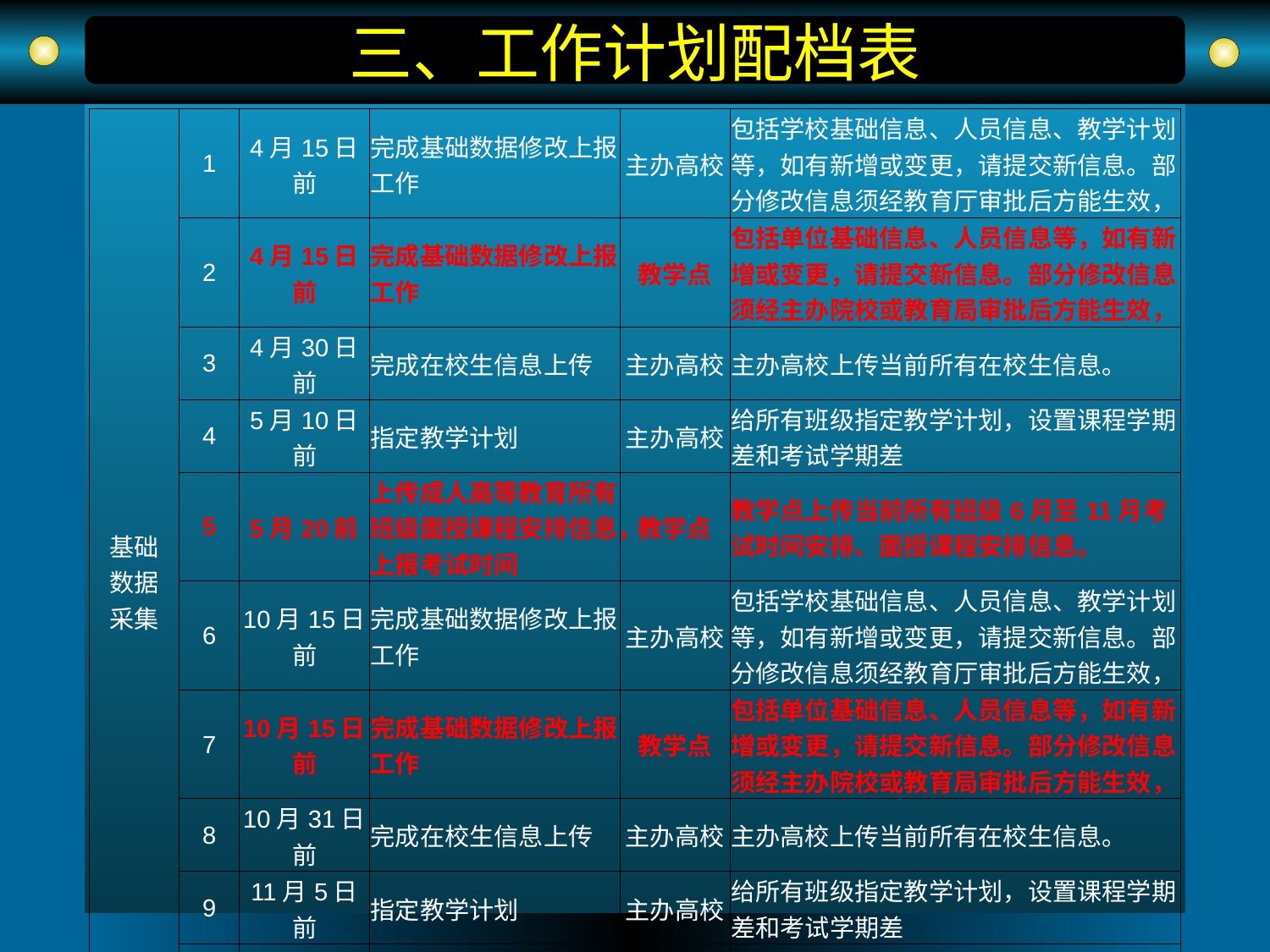

# 三、工作计划配档表
| 基础 数据 采集 | 1 | 4月15日前 | 完成基础数据修改上报工作 | 主办高校 | 包括学校基础信息、人员信息、教学计划等，如有新增或变更，请提交新信息。部分修改信息须经教育厅审批后方能生效， |
| --- | --- | --- | --- | --- | --- |
|  | 2 | 4月15日前 | 完成基础数据修改上报工作 | 教学点 | 包括单位基础信息、人员信息等，如有新增或变更，请提交新信息。部分修改信息须经主办院校或教育局审批后方能生效， |
|  | 3 | 4月30日前 | 完成在校生信息上传 | 主办高校 | 主办高校上传当前所有在校生信息。 |
|  | 4 | 5月10日前 | 指定教学计划 | 主办高校 | 给所有班级指定教学计划，设置课程学期差和考试学期差 |
|  | 5 | 5月20前 | 上传成人高等教育所有班级面授课程安排信息，上报考试时间 | 教学点 | 教学点上传当前所有班级6月至11月考试时间安排、面授课程安排信息。 |
|  | 6 | 10月15日前 | 完成基础数据修改上报工作 | 主办高校 | 包括学校基础信息、人员信息、教学计划等，如有新增或变更，请提交新信息。部分修改信息须经教育厅审批后方能生效， |
|  | 7 | 10月15日前 | 完成基础数据修改上报工作 | 教学点 | 包括单位基础信息、人员信息等，如有新增或变更，请提交新信息。部分修改信息须经主办院校或教育局审批后方能生效， |
|  | 8 | 10月31日前 | 完成在校生信息上传 | 主办高校 | 主办高校上传当前所有在校生信息。 |
|  | 9 | 11月5日前 | 指定教学计划 | 主办高校 | 给所有班级指定教学计划，设置课程学期差和考试学期差 |
|  | 10 | 11月10日前 | 上传成人高等教育所有班级面授课程安排信息，上报考试时间 | 教学点 | 教学点上传当前所有班级12月至次年5月考试安排、面授课程安排信息。 |